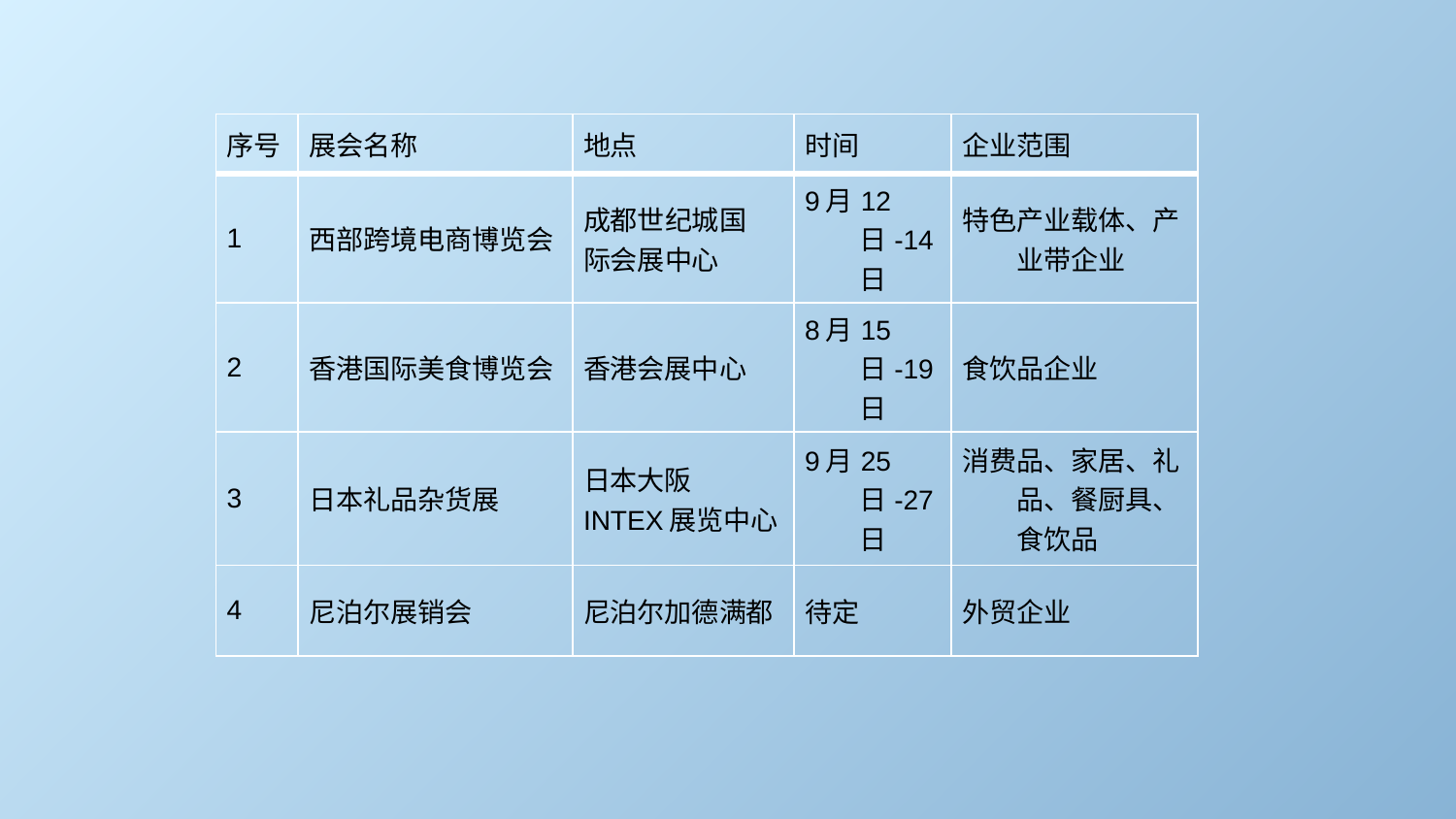

| 序号 | 展会名称 | 地点 | 时间 | 企业范围 |
| --- | --- | --- | --- | --- |
| 1 | 西部跨境电商博览会 | 成都世纪城国 际会展中心 | 9月12日-14日 | 特色产业载体、产业带企业 |
| 2 | 香港国际美食博览会 | 香港会展中心 | 8月15日-19日 | 食饮品企业 |
| 3 | 日本礼品杂货展 | 日本大阪 INTEX展览中心 | 9月25日-27日 | 消费品、家居、礼品、餐厨具、食饮品 |
| 4 | 尼泊尔展销会 | 尼泊尔加德满都 | 待定 | 外贸企业 |